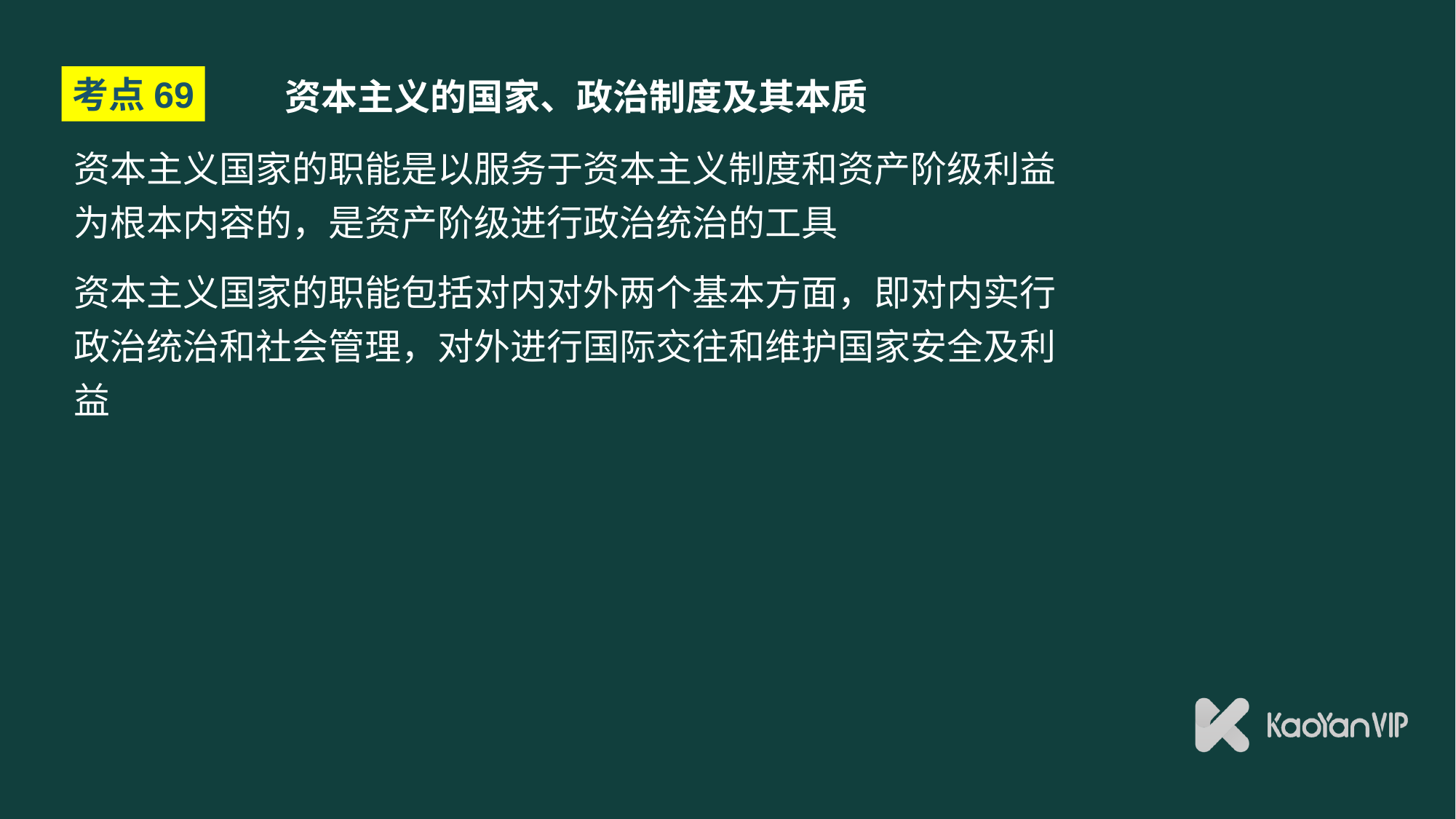

# 资本主义的国家、政治制度及其本质
考点69
资本主义国家的职能是以服务于资本主义制度和资产阶级利益为根本内容的，是资产阶级进行政治统治的工具
资本主义国家的职能包括对内对外两个基本方面，即对内实行政治统治和社会管理，对外进行国际交往和维护国家安全及利益